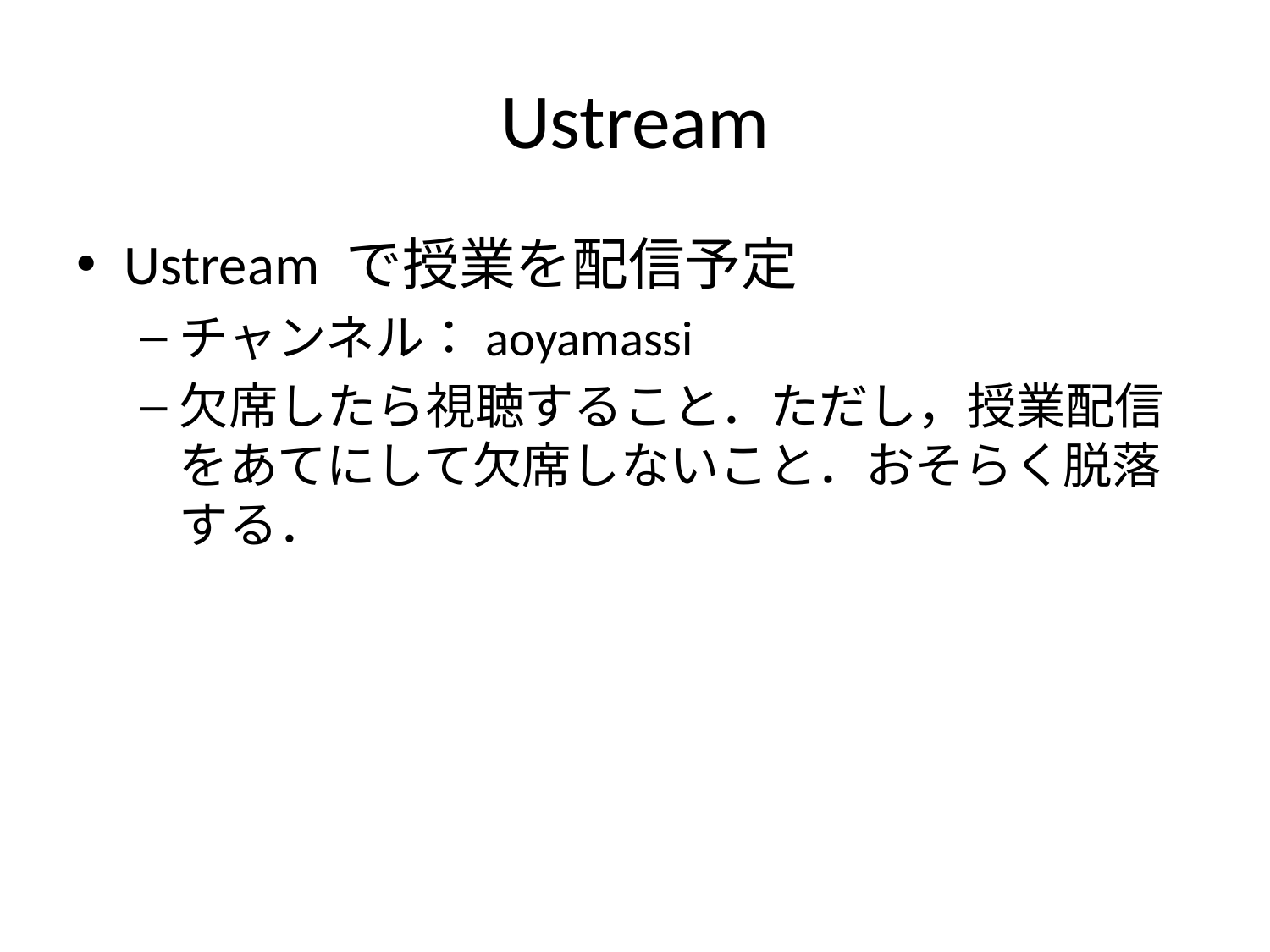

# Ustream
Ustream で授業を配信予定
チャンネル：aoyamassi
欠席したら視聴すること．ただし，授業配信をあてにして欠席しないこと．おそらく脱落する．